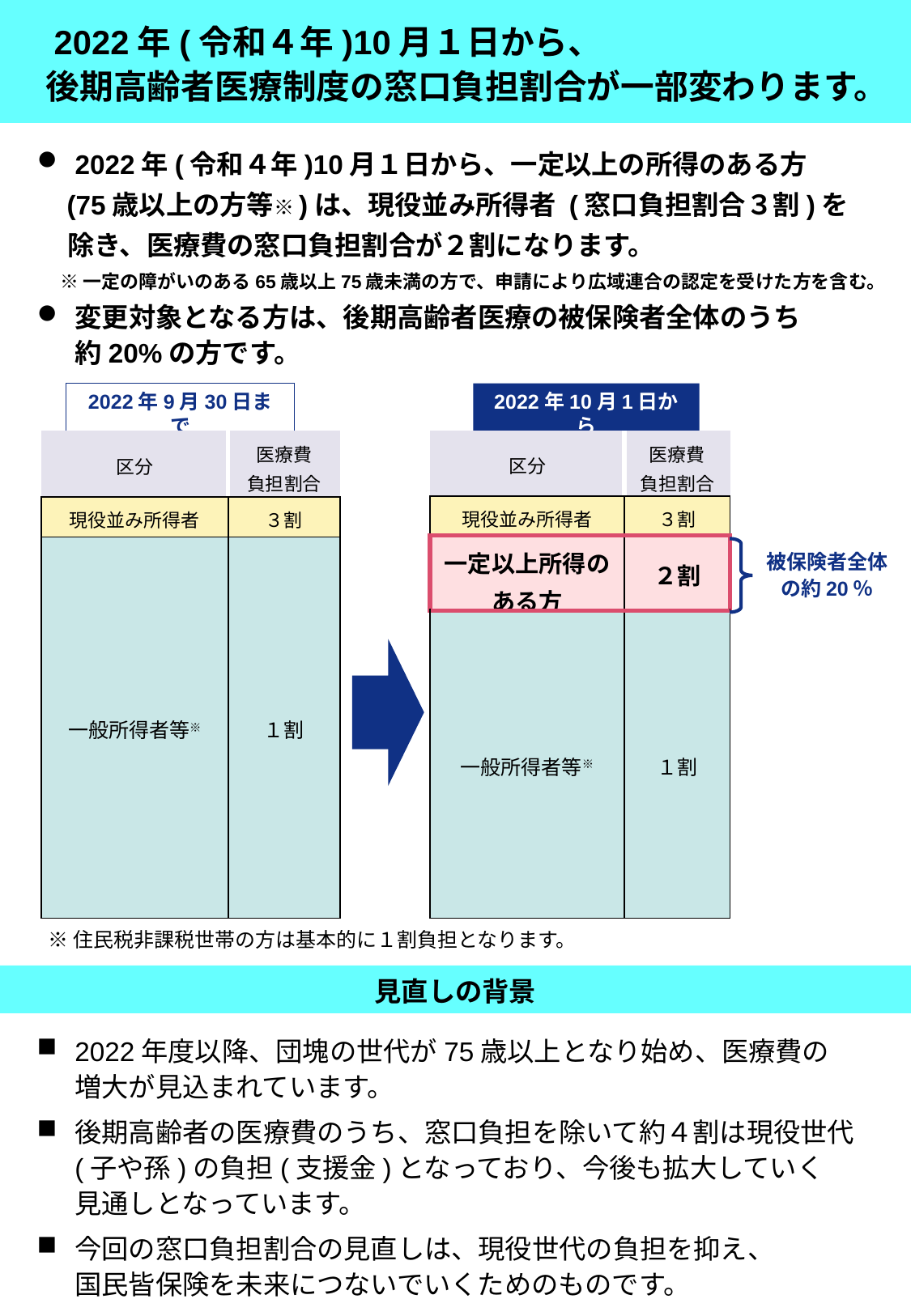

# 2022年(令和４年)10月１日から、 　後期高齢者医療制度の窓口負担割合が一部変わります。
2022年(令和４年)10月１日から、一定以上の所得のある方
    (75歳以上の方等※)は、現役並み所得者 (窓口負担割合３割)を
    除き、医療費の窓口負担割合が２割になります。
     ※一定の障がいのある65歳以上75歳未満の方で、申請により広域連合の認定を受けた方を含む。
変更対象となる方は、後期高齢者医療の被保険者全体のうち
約20%の方です。
2022年9月30日まで
2022年10月1日から
| 区分 | 医療費 負担割合 |
| --- | --- |
| 現役並み所得者 | ３割 |
| 一般所得者等※ | １割 |
| 区分 | 医療費 負担割合 |
| --- | --- |
| 現役並み所得者 | ３割 |
| 一定以上所得の ある方 | ２割 |
| 一般所得者等※ | １割 |

被保険者全体
の約20％

※住民税非課税世帯の方は基本的に１割負担となります。
見直しの背景
2022年度以降、団塊の世代が75歳以上となり始め、医療費の
増大が見込まれています。
後期高齢者の医療費のうち、窓口負担を除いて約４割は現役世代
(子や孫)の負担(支援金)となっており、今後も拡大していく
見通しとなっています。
今回の窓口負担割合の見直しは、現役世代の負担を抑え、
国民皆保険を未来につないでいくためのものです。